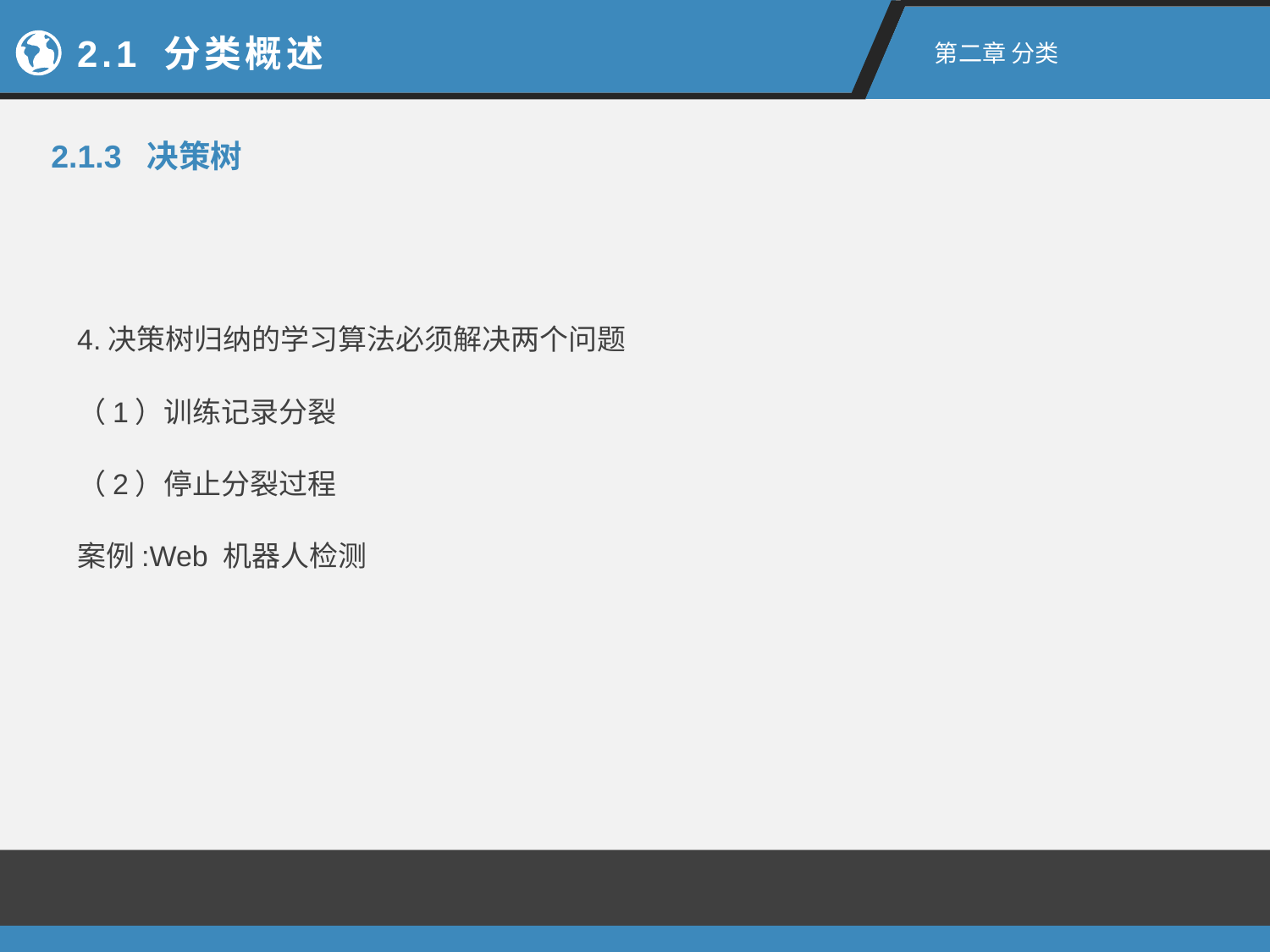

2.1 分类概述

第二章 分类
2.1.3  决策树
4.决策树归纳的学习算法必须解决两个问题
（1）训练记录分裂
（2）停止分裂过程
案例:Web 机器人检测